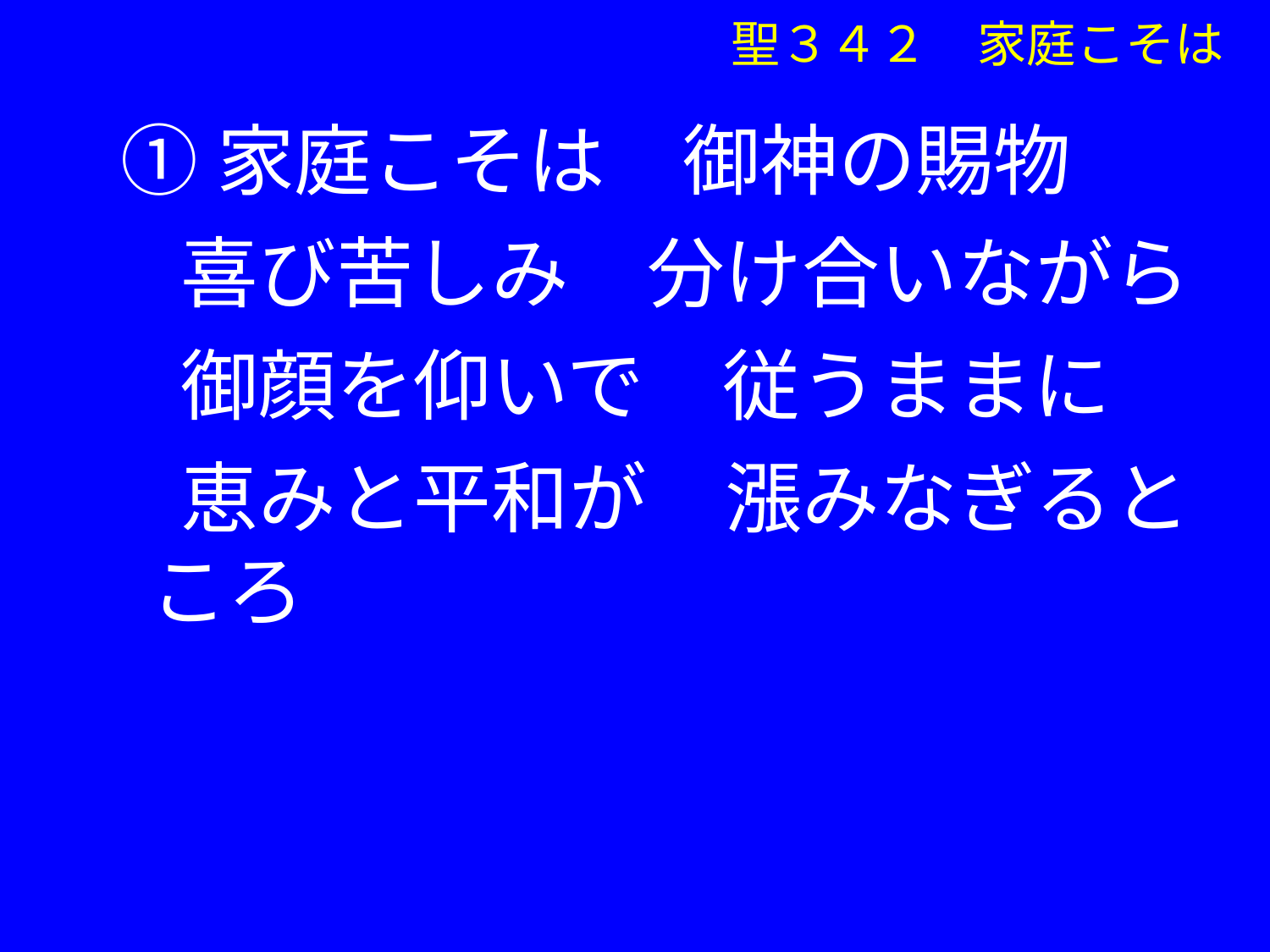

①家庭こそは　御神の賜物
　喜び苦しみ　分け合いながら
　御顔を仰いで　従うままに
　恵みと平和が　漲みなぎるところ
聖３４２　家庭こそは